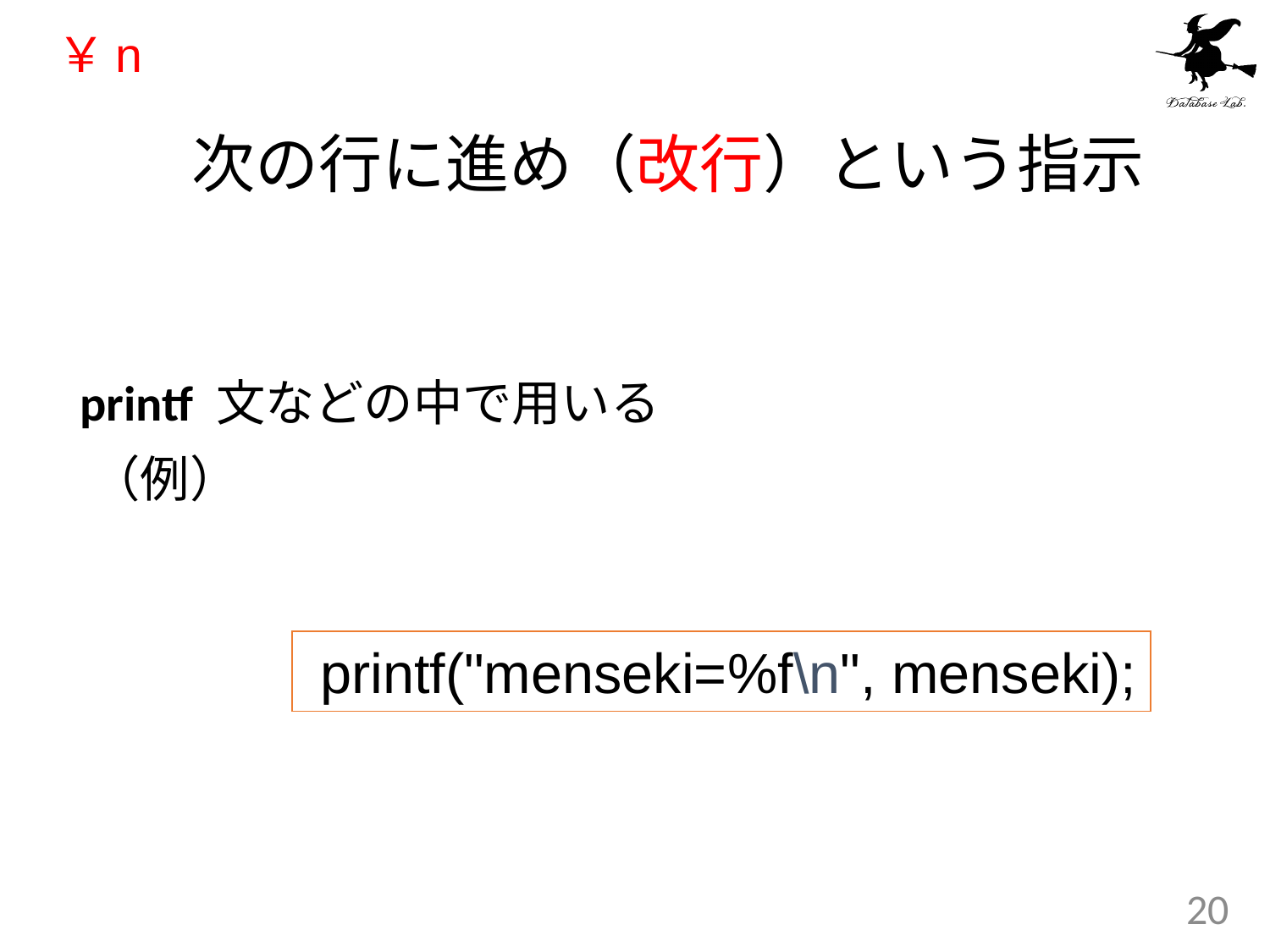

# ￥n
    次の行に進め（改行）という指示

  printf 文などの中で用いる
  （例）
 printf("menseki=%f\n", menseki);
20